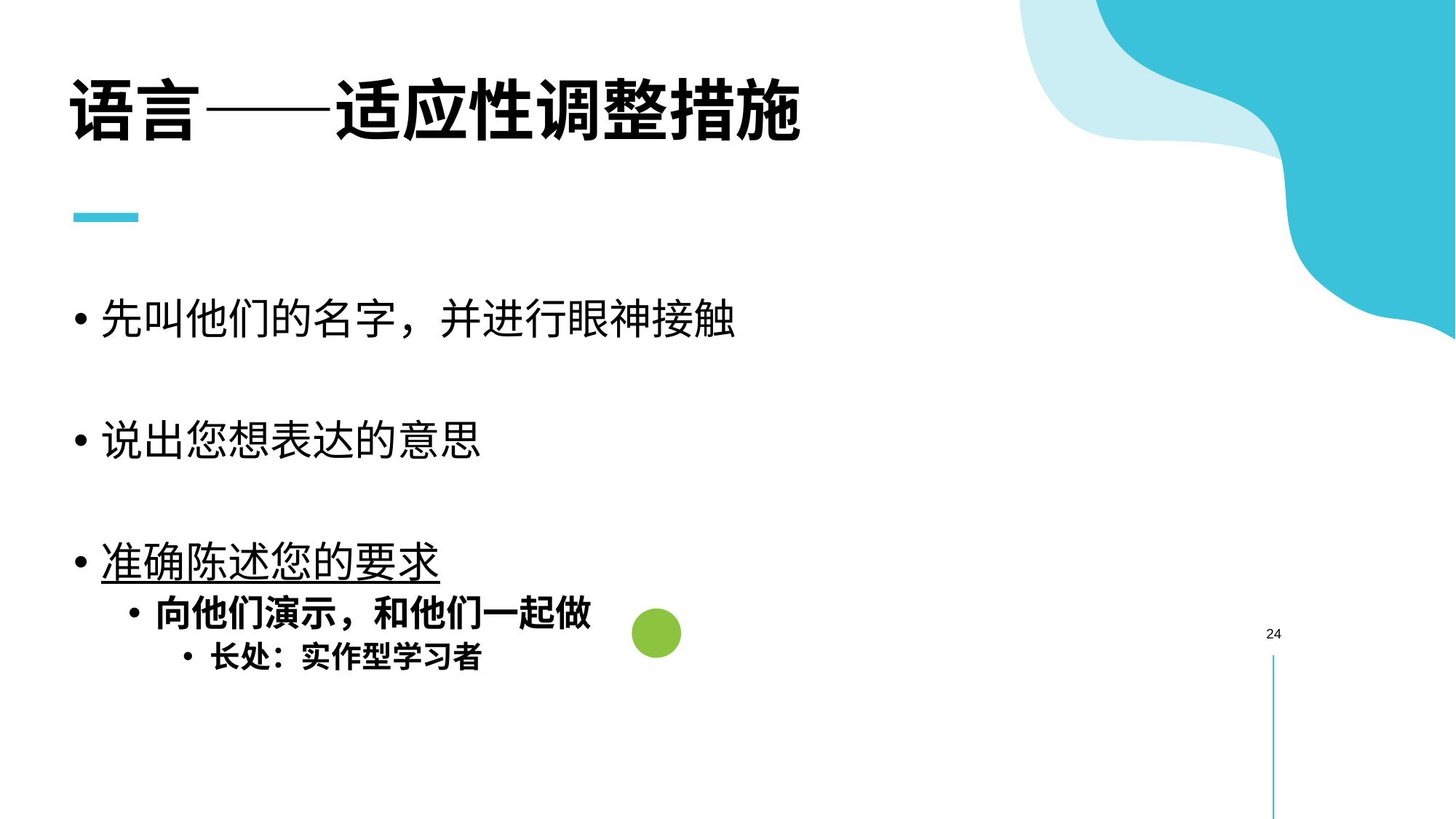

# 语言——适应性调整措施

先叫他们的名字，并进行眼神接触

说出您想表达的意思

准确陈述您的要求
向他们演示，和他们一起做
长处：实作型学习者

24